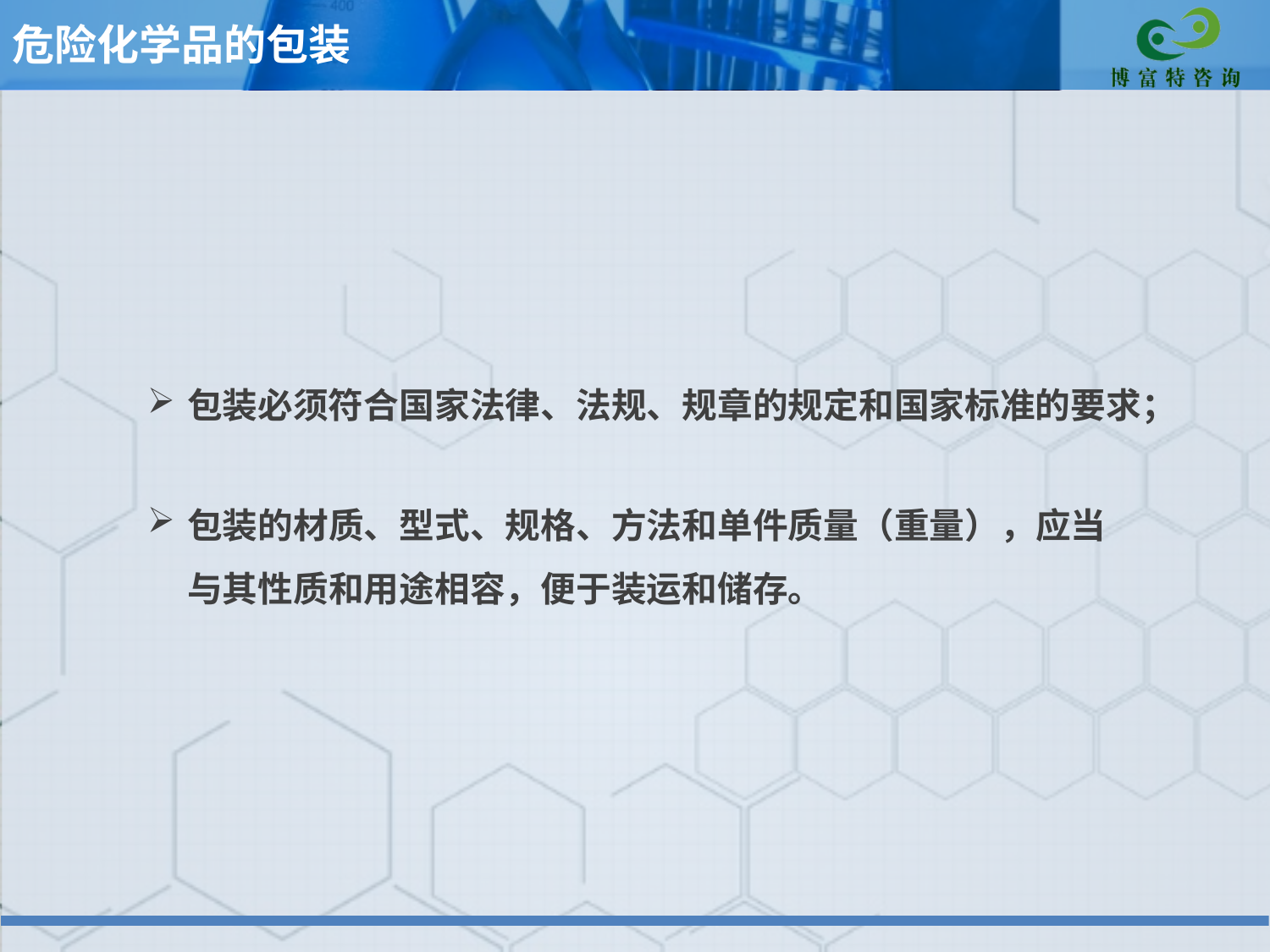

危险化学品的包装
# 包装必须符合国家法律、法规、规章的规定和国家标准的要求；
包装的材质、型式、规格、方法和单件质量（重量），应当与其性质和用途相容，便于装运和储存。